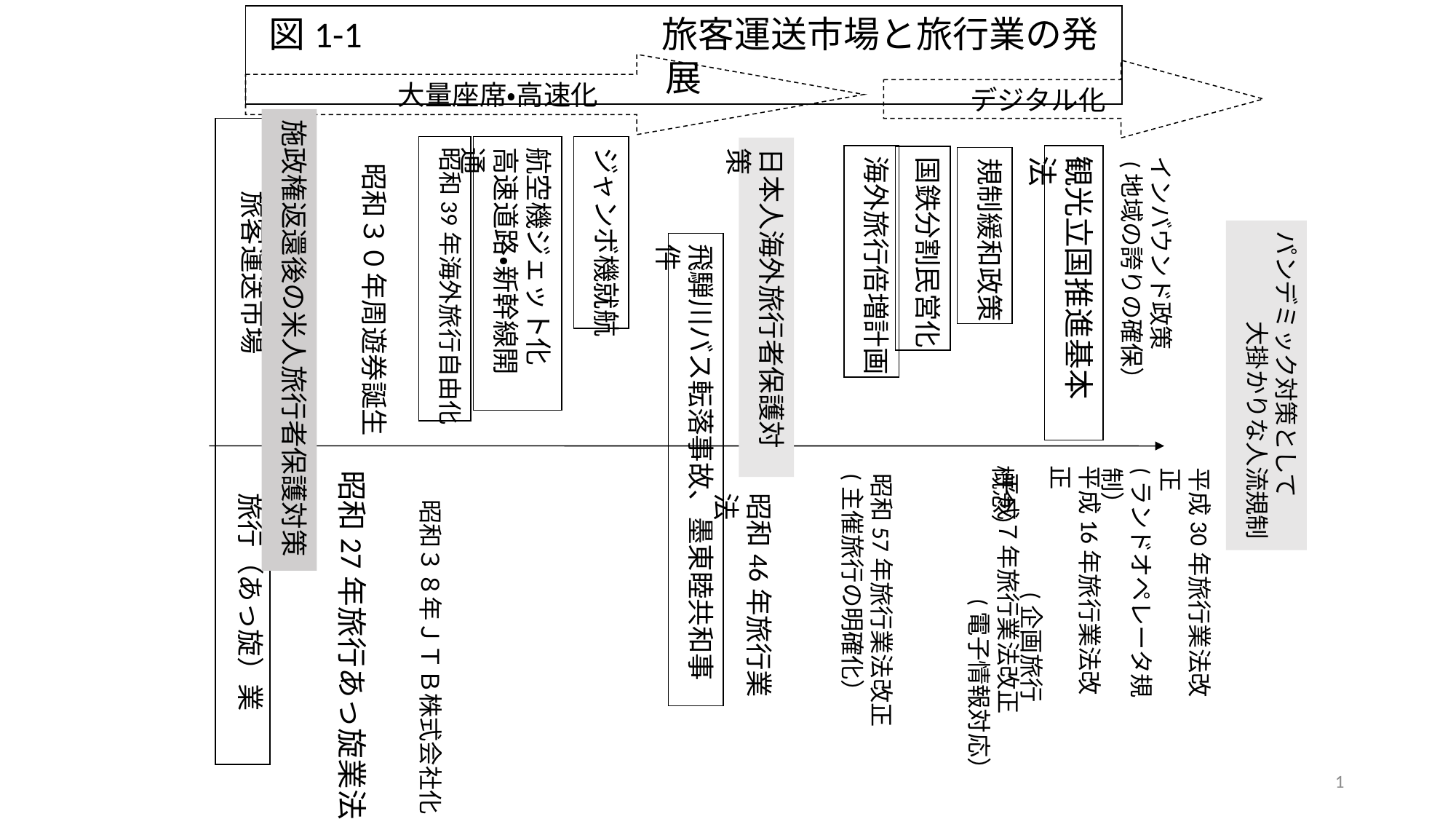

図1-1　　　　　　　　旅客運送市場と旅行業の発展
大量座席・高速化
デジタル化
施政権返還後の米人旅行者保護対策

航空機ジェット化
高速道路・新幹線開通
ジャンボ機就航
昭和39年海外旅行自由化
日本人海外旅行者保護対策
観光立国推進基本法
海外旅行倍増計画
インバウンド政策
(地域の誇りの確保）
国鉄分割民営化
規制緩和政策
昭和３０年周遊券誕生
旅客運送市場
パンデミック対策として
大掛かりな人流規制
飛騨川バス転落事故、墨東睦共和事件

平成16年旅行業法改正
　　　　　(企画旅行概念）
平成30年旅行業法改正
(ランドオペレータ規制）
昭和27年旅行あっ旋業法
平成７年旅行業法改正
　　　　　(電子情報対応）
昭和57年旅行業法改正
(主催旅行の明確化）
旅行（あっ旋）業
昭和46年旅行業法
昭和３８年ＪＴＢ株式会社化
1